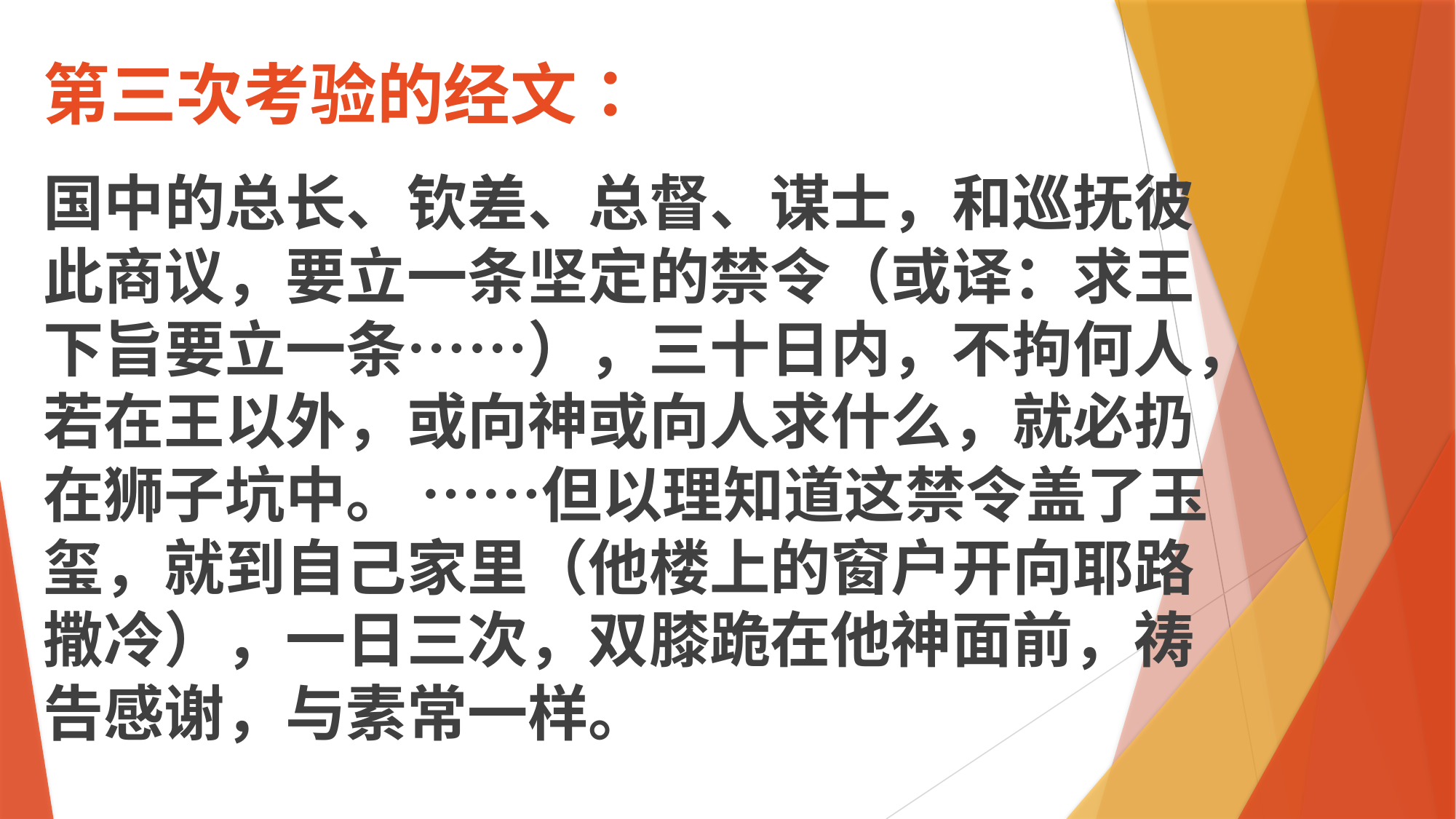

# 第三次考验的经文：
国中的总长、钦差、总督、谋士，和巡抚彼此商议，要立一条坚定的禁令（或译：求王下旨要立一条……），三十日内，不拘何人，若在王以外，或向神或向人求什么，就必扔在狮子坑中。 ……但以理知道这禁令盖了玉玺，就到自己家里（他楼上的窗户开向耶路撒冷），一日三次，双膝跪在他神面前，祷告感谢，与素常一样。